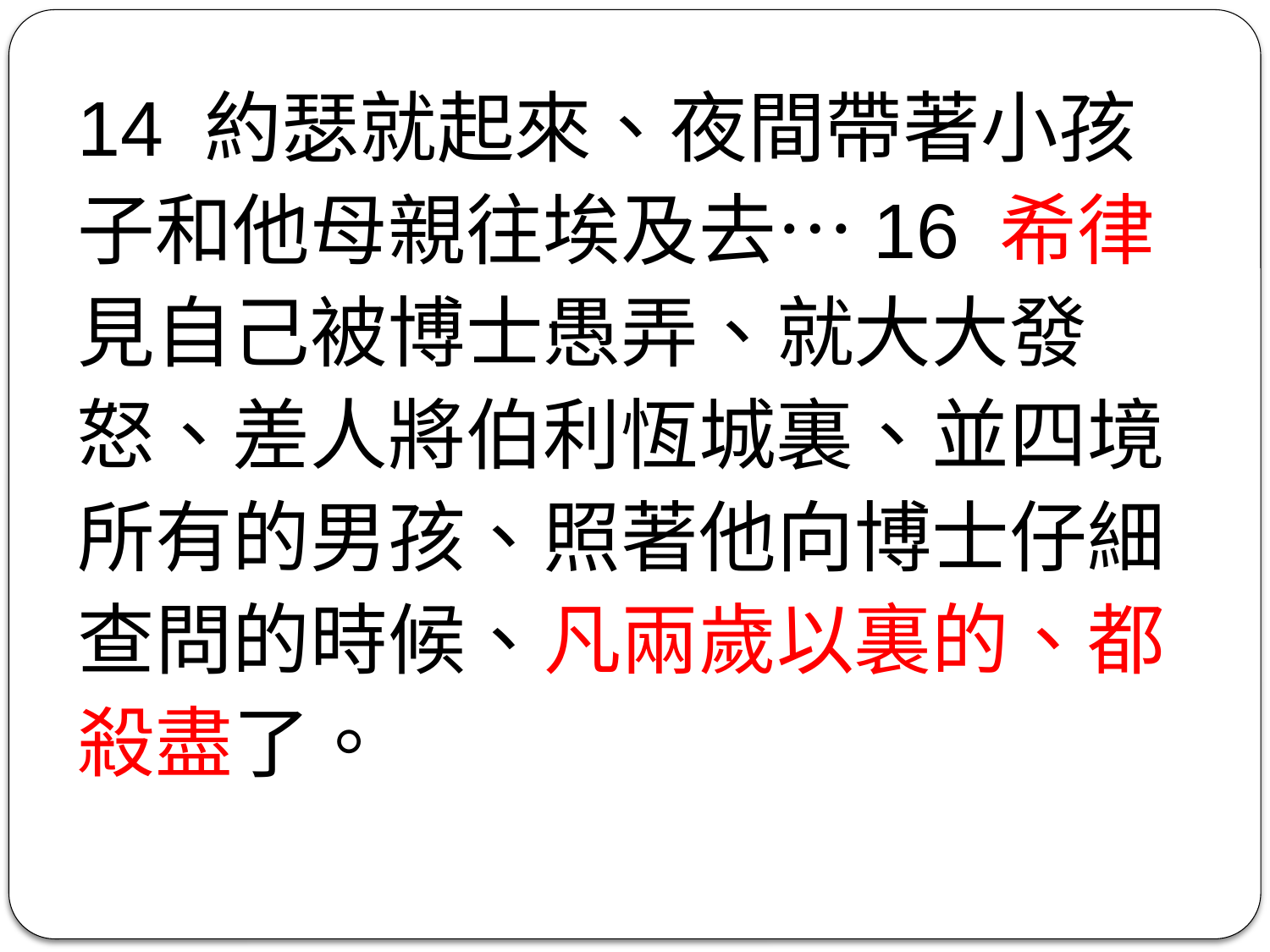

14 約瑟就起來、夜間帶著小孩子和他母親往埃及去…16 希律見自己被博士愚弄、就大大發怒、差人將伯利恆城裏、並四境所有的男孩、照著他向博士仔細查問的時候、凡兩歲以裏的、都殺盡了。